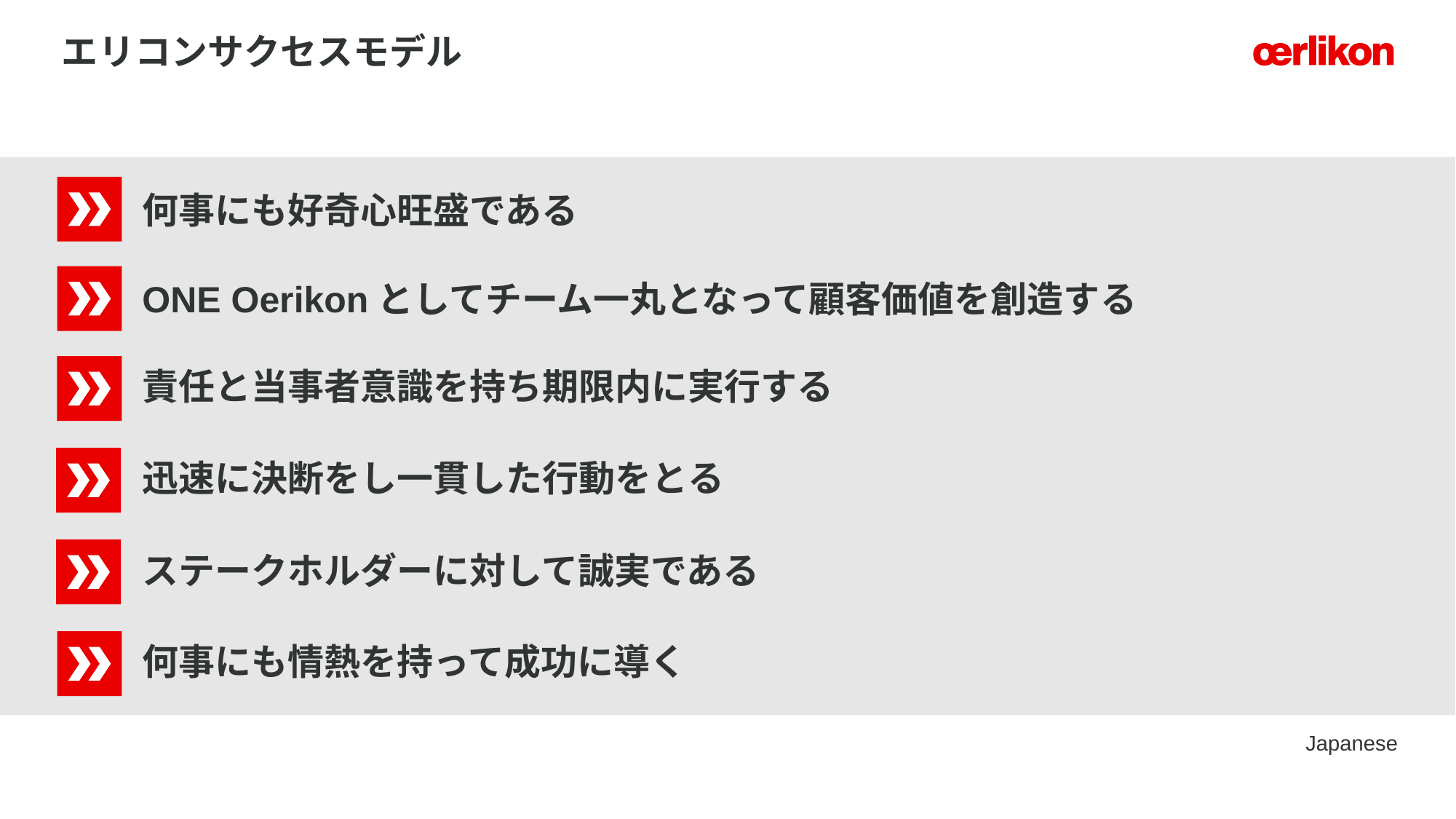

# エリコンサクセスモデル

何事にも好奇心旺盛である

ONE Oerikonとしてチーム一丸となって顧客価値を創造する

責任と当事者意識を持ち期限内に実行する

迅速に決断をし一貫した行動をとる

ステークホルダーに対して誠実である

何事にも情熱を持って成功に導く
Japanese